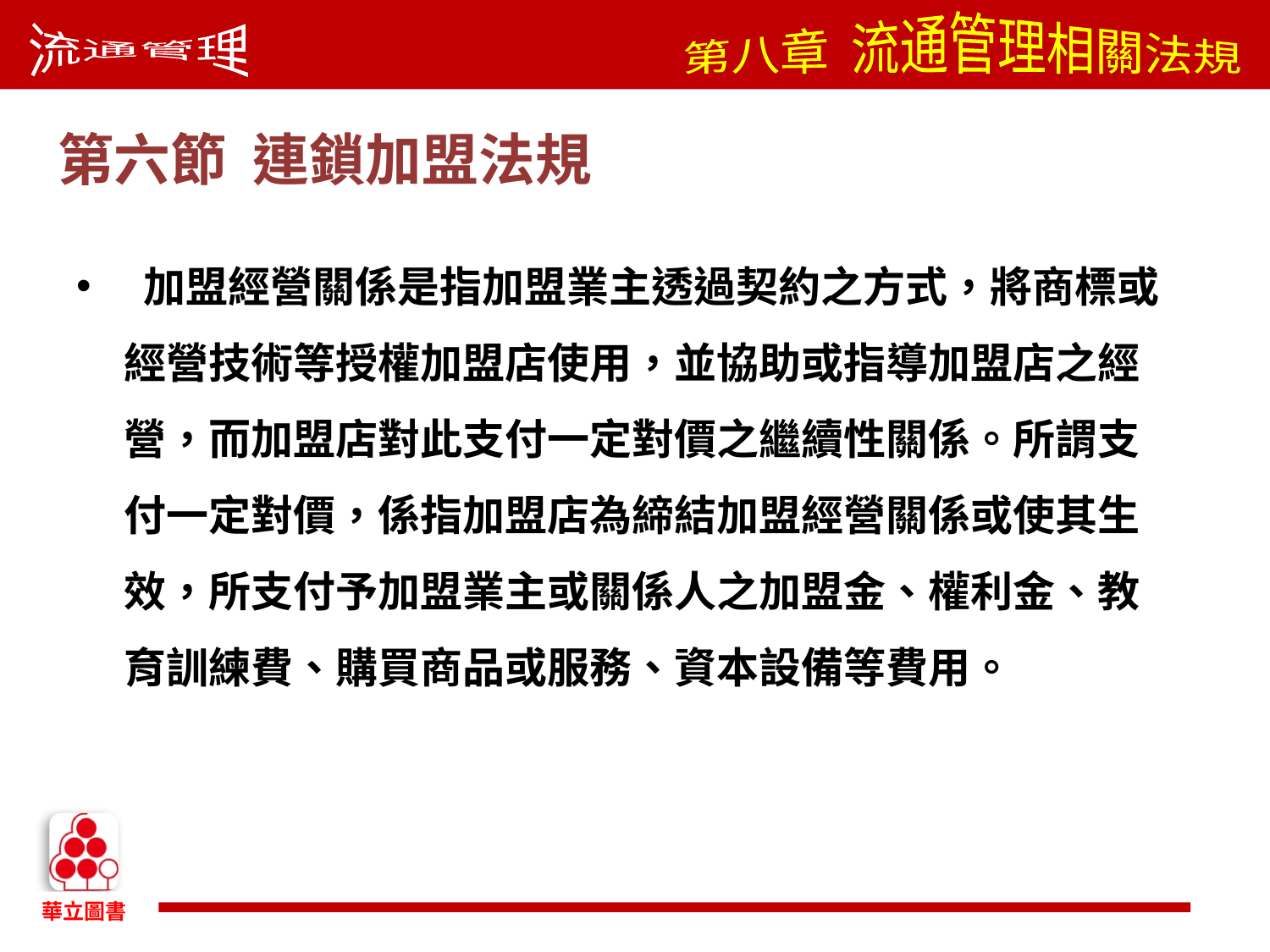

第六節  連鎖加盟法規
 加盟經營關係是指加盟業主透過契約之方式，將商標或經營技術等授權加盟店使用，並協助或指導加盟店之經營，而加盟店對此支付一定對價之繼續性關係。所謂支付一定對價，係指加盟店為締結加盟經營關係或使其生效，所支付予加盟業主或關係人之加盟金、權利金、教育訓練費、購買商品或服務、資本設備等費用。